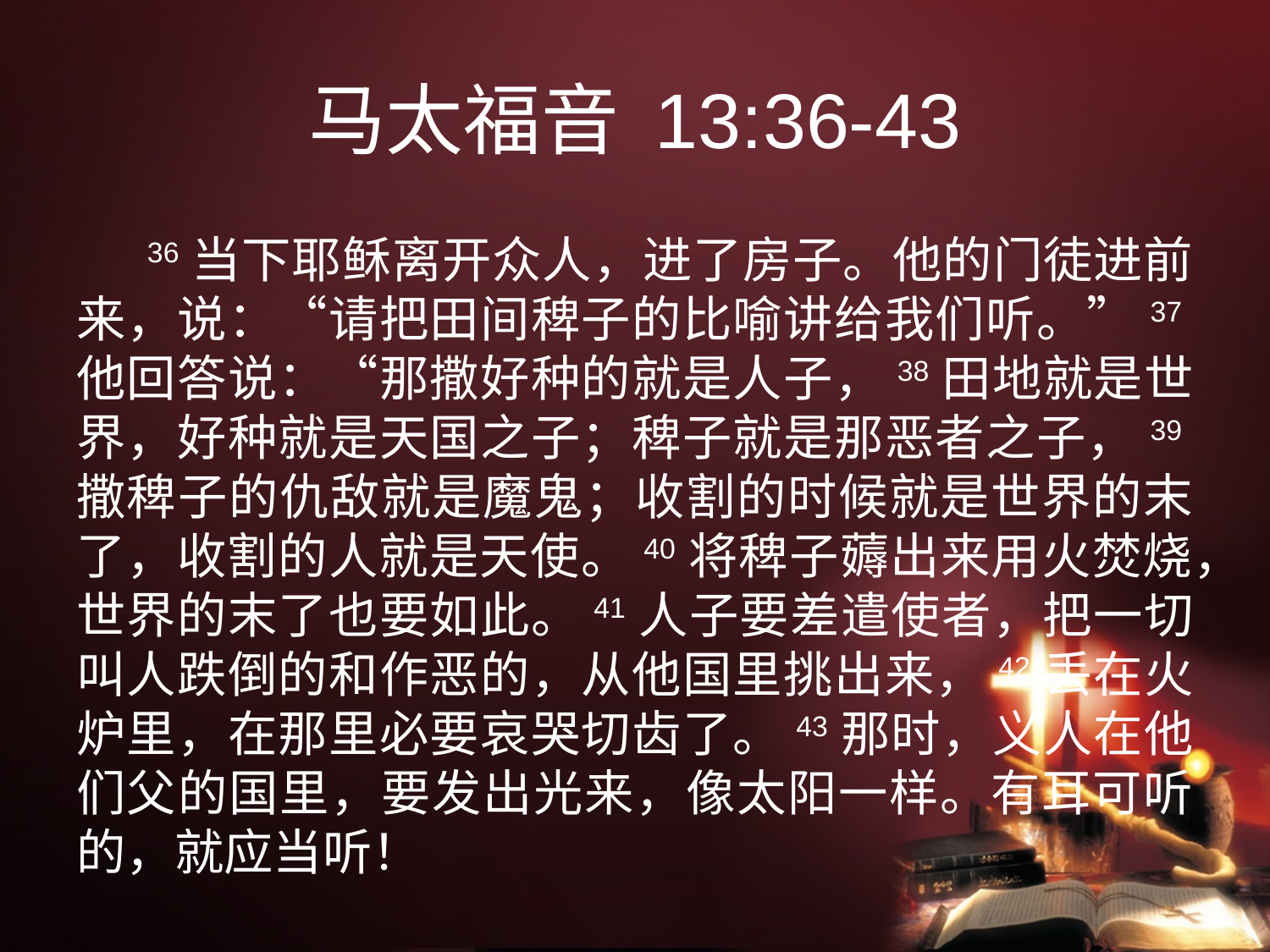

# 马太福音 13:36-43
        36当下耶稣离开众人，进了房子。他的门徒进前来，说：“请把田间稗子的比喻讲给我们听。”37他回答说：“那撒好种的就是人子，38田地就是世界，好种就是天国之子；稗子就是那恶者之子，39撒稗子的仇敌就是魔鬼；收割的时候就是世界的末了，收割的人就是天使。40将稗子薅出来用火焚烧，世界的末了也要如此。41人子要差遣使者，把一切叫人跌倒的和作恶的，从他国里挑出来，42丢在火炉里，在那里必要哀哭切齿了。43那时，义人在他们父的国里，要发出光来，像太阳一样。有耳可听的，就应当听！